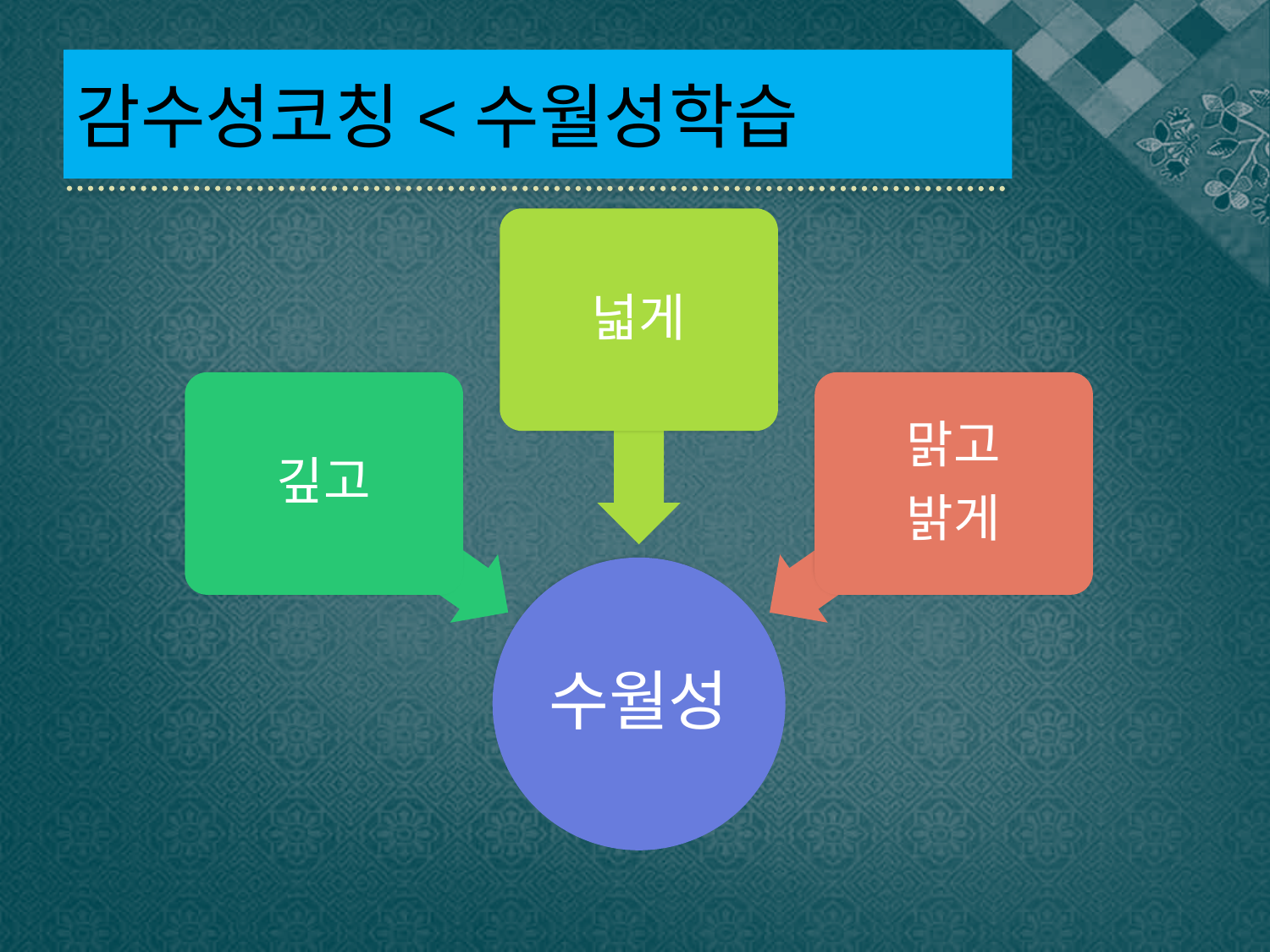

# 감수성코칭<수월성학습
수월성
깊고
넓게
맑고
밝게